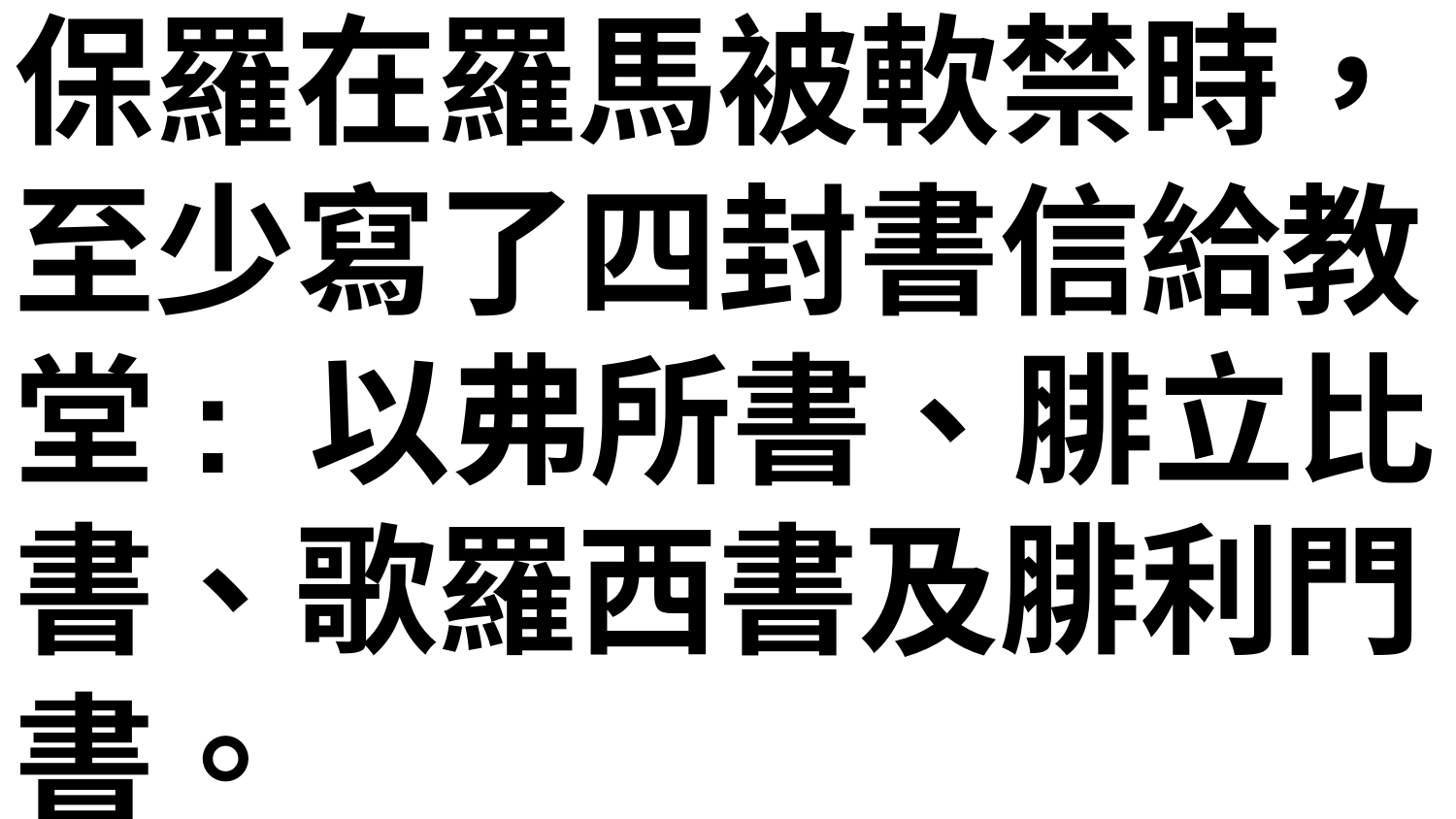

保羅在羅馬被軟禁時，至少寫了四封書信給教堂: 以弗所書、腓立比書、歌羅西書及腓利門書。